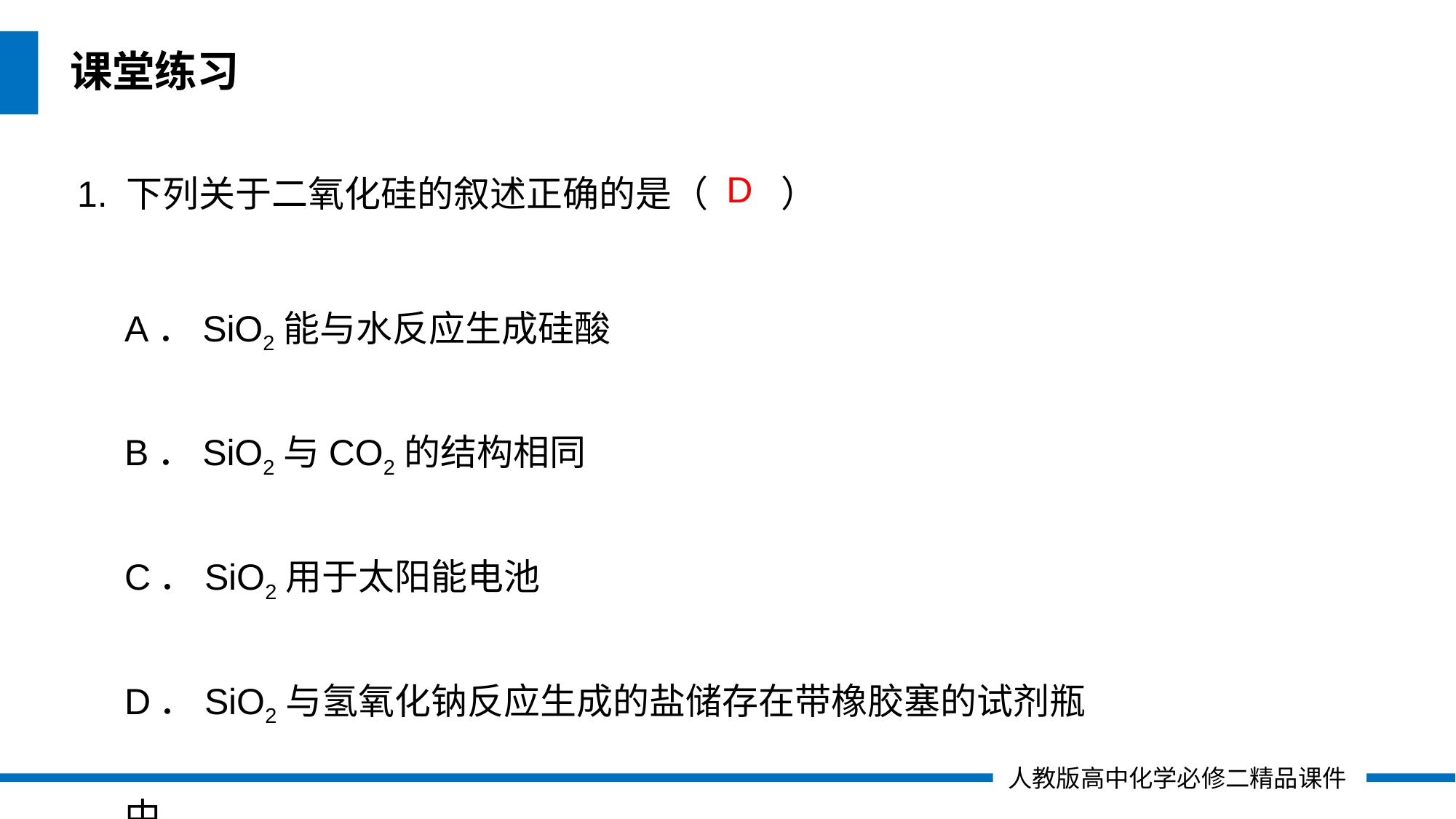

知识巩固
课堂练习
1. 下列关于二氧化硅的叙述正确的是（　　）
D
A．SiO2能与水反应生成硅酸
B．SiO2与CO2的结构相同
C．SiO2用于太阳能电池
D．SiO2与氢氧化钠反应生成的盐储存在带橡胶塞的试剂瓶中